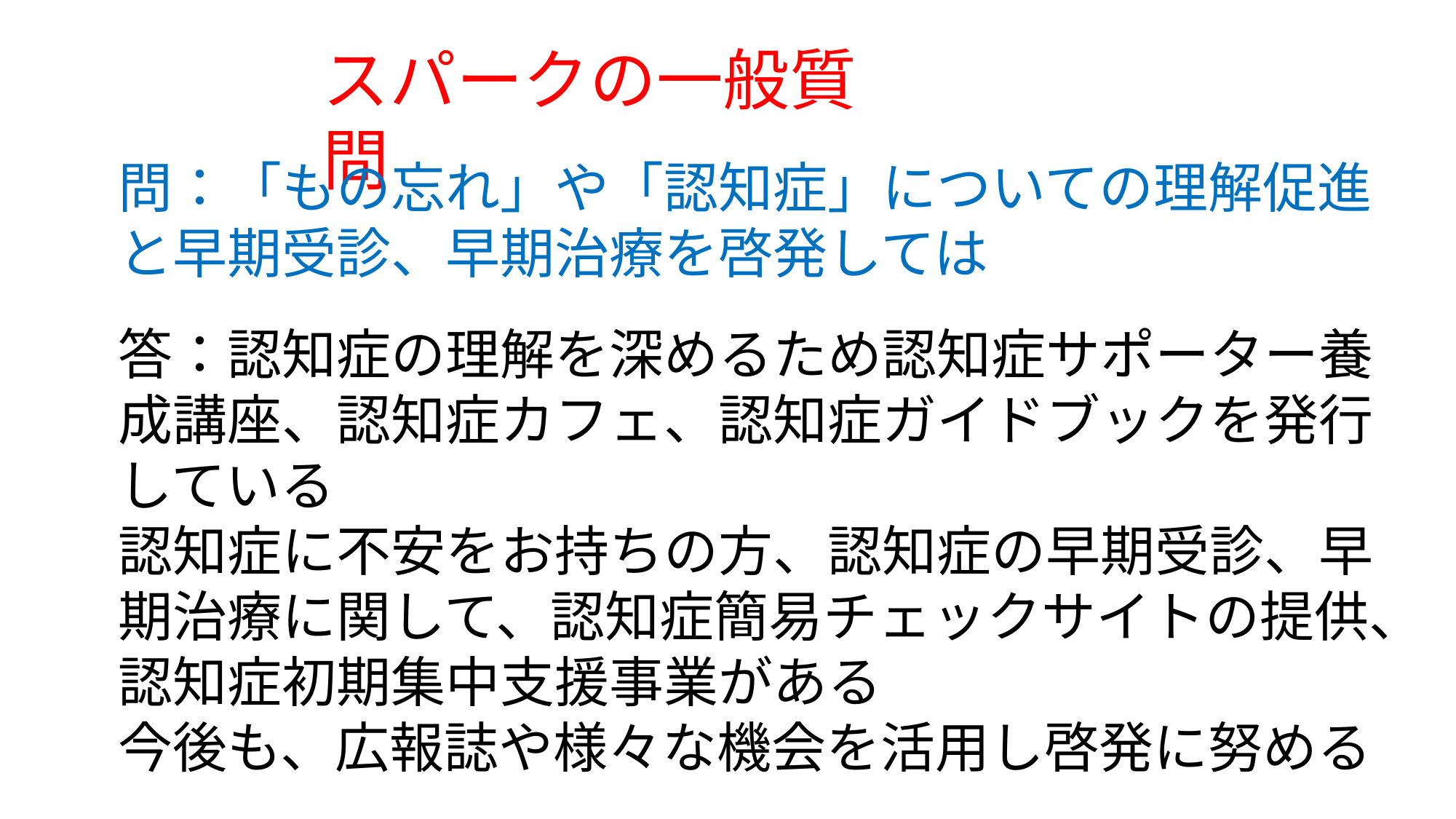

スパークの一般質問
問：「もの忘れ」や「認知症」についての理解促進と早期受診、早期治療を啓発しては
答：認知症の理解を深めるため認知症サポーター養成講座、認知症カフェ、認知症ガイドブックを発行している
認知症に不安をお持ちの方、認知症の早期受診、早期治療に関して、認知症簡易チェックサイトの提供、認知症初期集中支援事業がある
今後も、広報誌や様々な機会を活用し啓発に努める